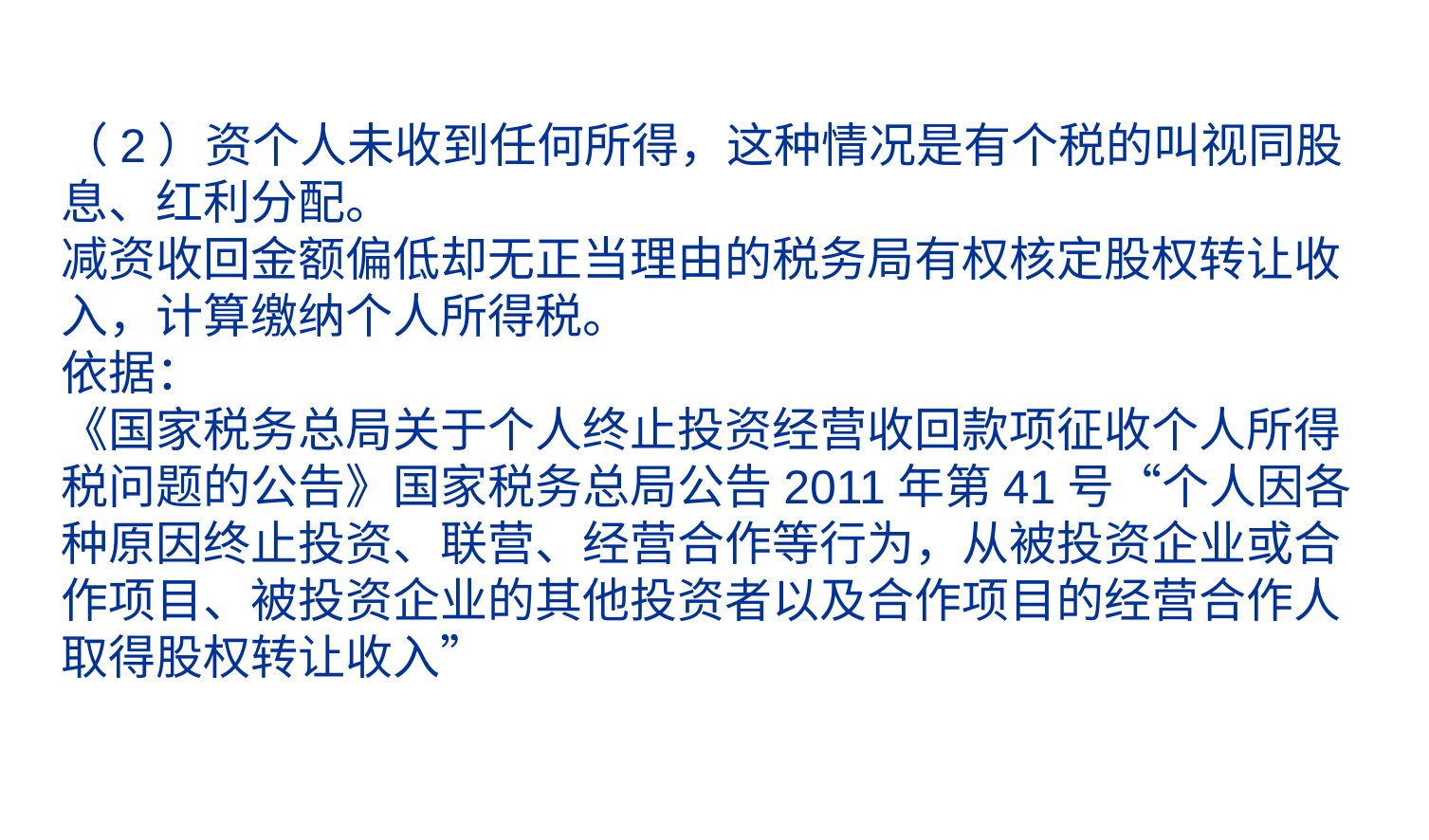

# （2）资个人未收到任何所得，这种情况是有个税的叫视同股息、红利分配。 减资收回金额偏低却无正当理由的税务局有权核定股权转让收入，计算缴纳个人所得税。 依据： 《国家税务总局关于个人终止投资经营收回款项征收个人所得税问题的公告》国家税务总局公告2011年第41号“个人因各种原因终止投资、联营、经营合作等行为，从被投资企业或合作项目、被投资企业的其他投资者以及合作项目的经营合作人取得股权转让收入”